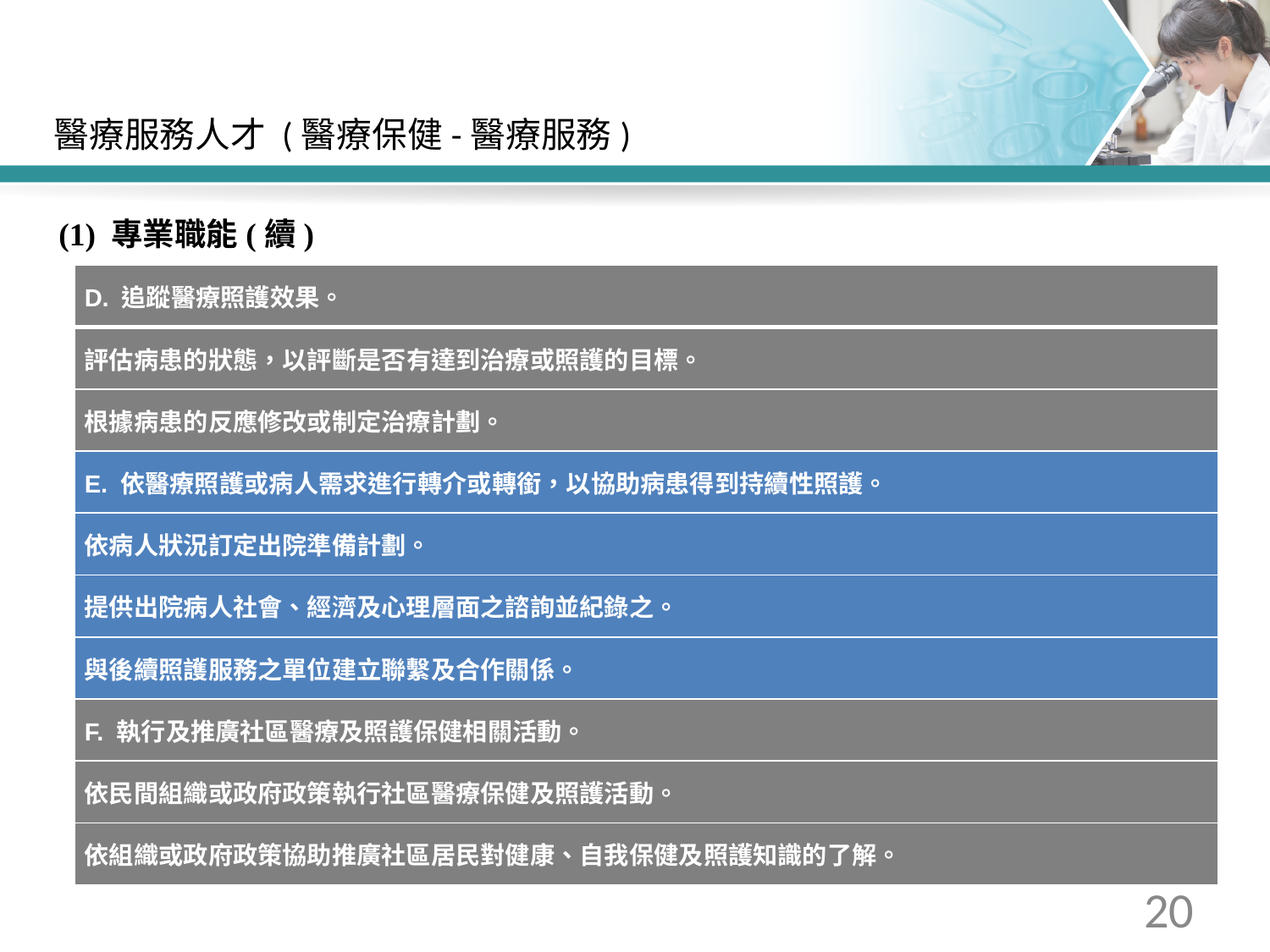

醫療服務人才 (醫療保健-醫療服務)
(1) 專業職能(續)
| D. 追蹤醫療照護效果。 |
| --- |
| 評估病患的狀態，以評斷是否有達到治療或照護的目標。 |
| 根據病患的反應修改或制定治療計劃。 |
| E. 依醫療照護或病人需求進行轉介或轉銜，以協助病患得到持續性照護。 |
| 依病人狀況訂定出院準備計劃。 |
| 提供出院病人社會、經濟及心理層面之諮詢並紀錄之。 |
| 與後續照護服務之單位建立聯繫及合作關係。 |
| F. 執行及推廣社區醫療及照護保健相關活動。 |
| 依民間組織或政府政策執行社區醫療保健及照護活動。 |
| 依組織或政府政策協助推廣社區居民對健康、自我保健及照護知識的了解。 |
20